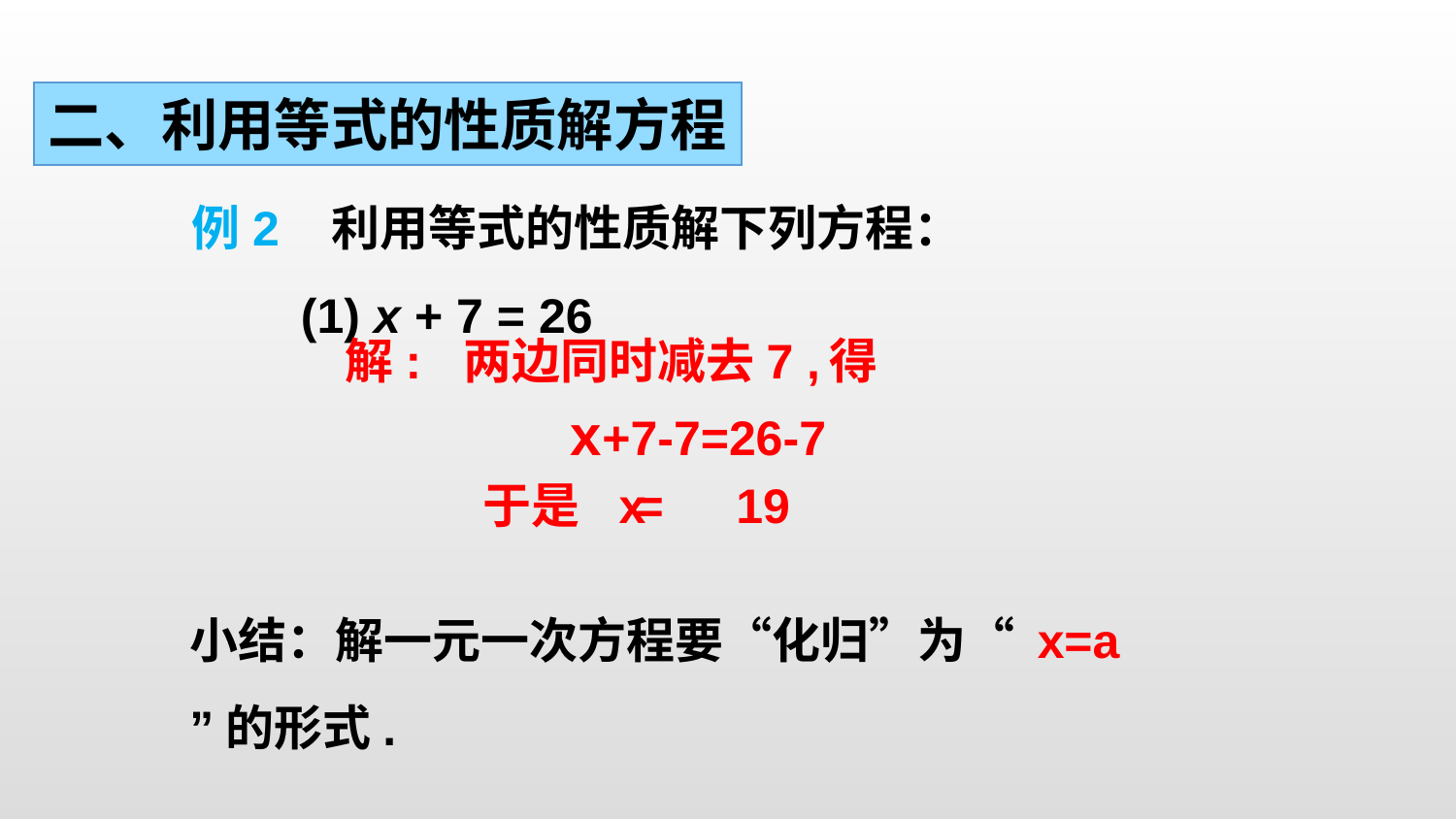

二、利用等式的性质解方程
例2   利用等式的性质解下列方程：
        (1) x + 7 = 26
解:
两边同时减去7 ,
得
x+7-7=26-7
 于是    =
x
19
小结：解一元一次方程要“化归”为“ x=a ”的形式.